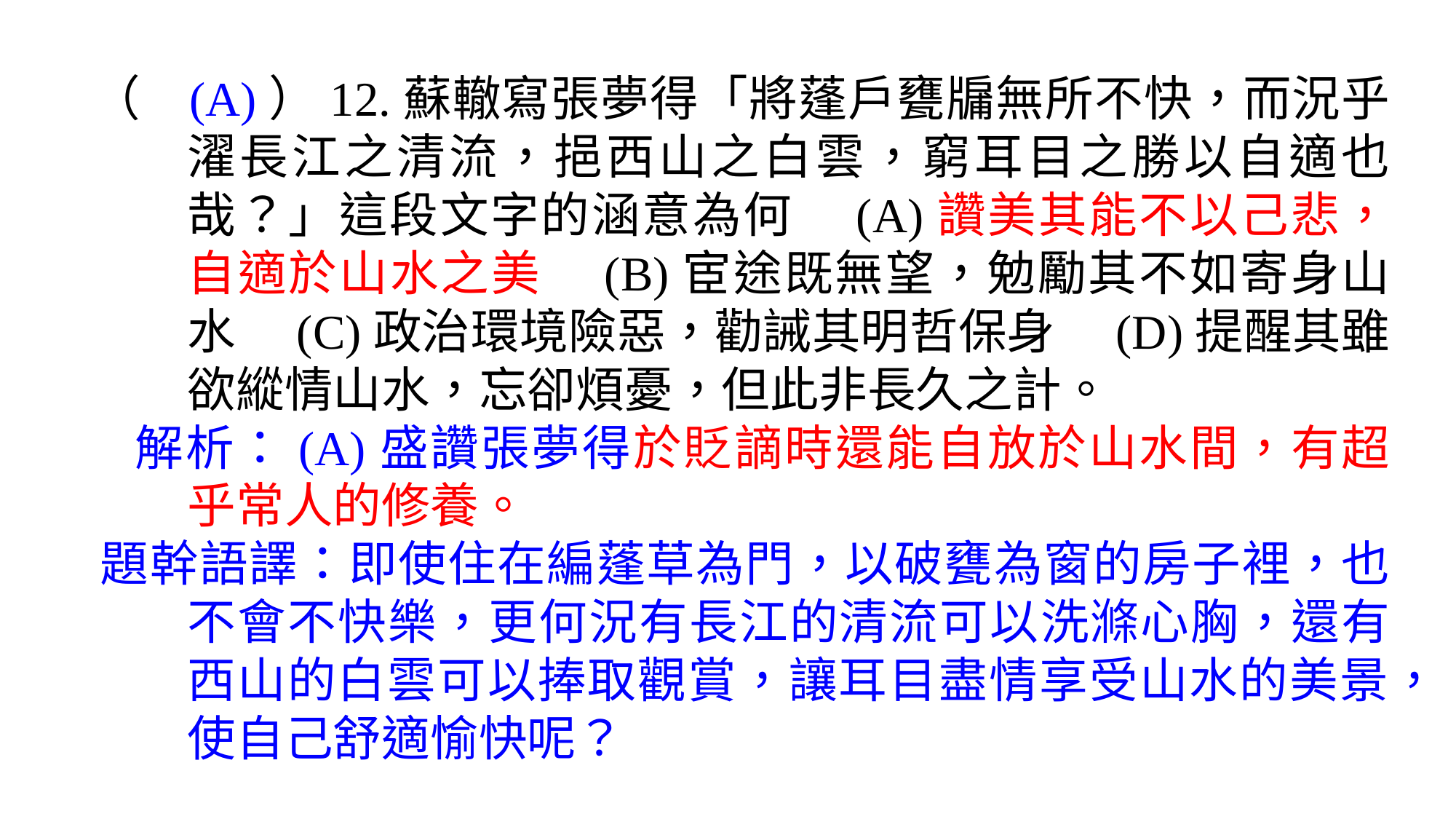

（	(A)）12.蘇轍寫張夢得「將蓬戶甕牖無所不快，而況乎濯長江之清流，挹西山之白雲，窮耳目之勝以自適也哉？」這段文字的涵意為何　(A)讚美其能不以己悲，自適於山水之美　(B)宦途既無望，勉勵其不如寄身山水　(C)政治環境險惡，勸誡其明哲保身　(D)提醒其雖欲縱情山水，忘卻煩憂，但此非長久之計。
解析：(A)盛讚張夢得於貶謫時還能自放於山水間，有超乎常人的修養。
題幹語譯：即使住在編蓬草為門，以破甕為窗的房子裡，也不會不快樂，更何況有長江的清流可以洗滌心胸，還有西山的白雲可以捧取觀賞，讓耳目盡情享受山水的美景，使自己舒適愉快呢？